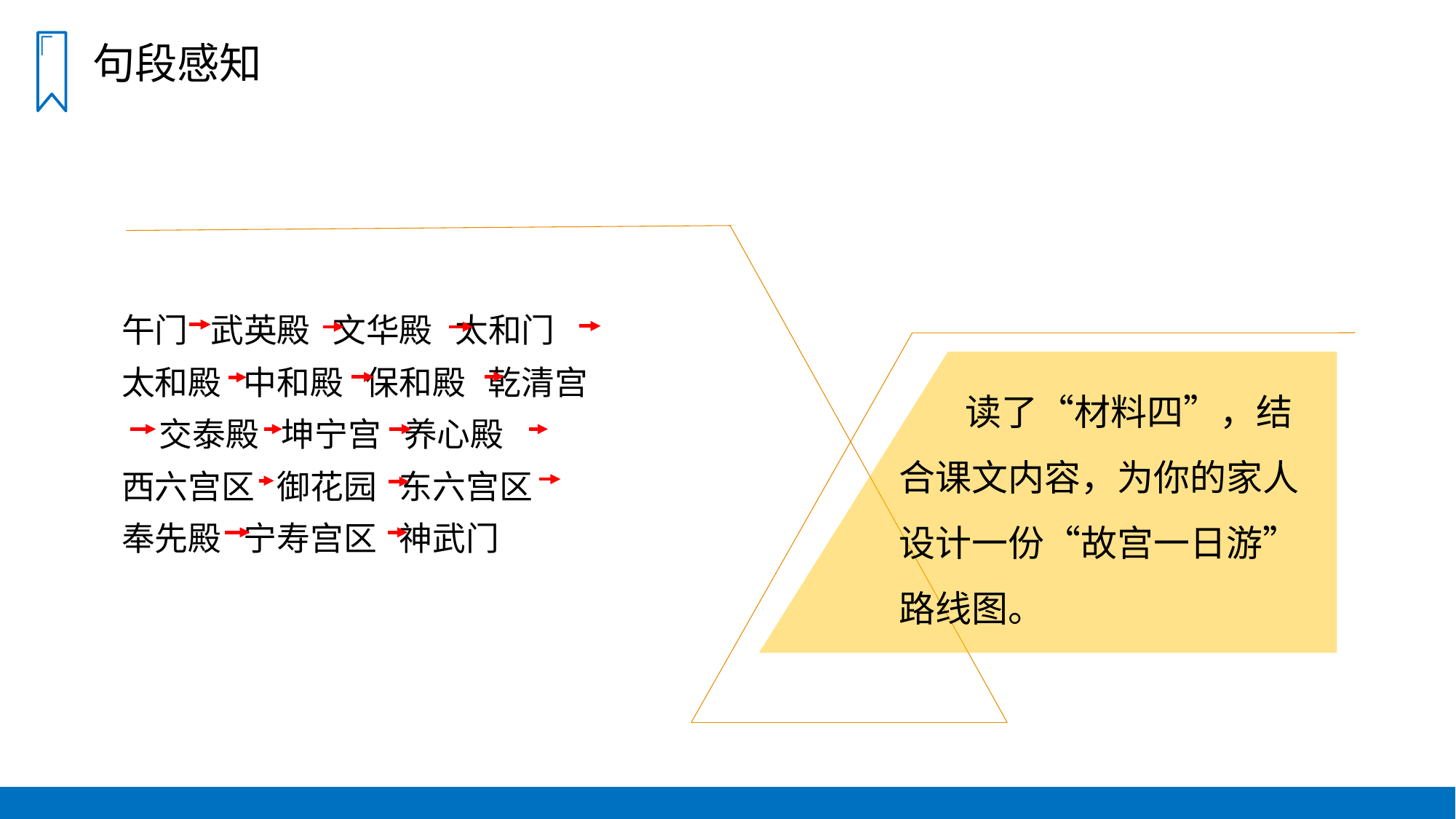

句段感知

午门   武英殿   文华殿   太和门
太和殿   中和殿   保和殿   乾清宫
    交泰殿   坤宁宫   养心殿
西六宫区   御花园   东六宫区
奉先殿   宁寿宫区   神武门
       读了“材料四”，结合课文内容，为你的家人设计一份“故宫一日游”路线图。